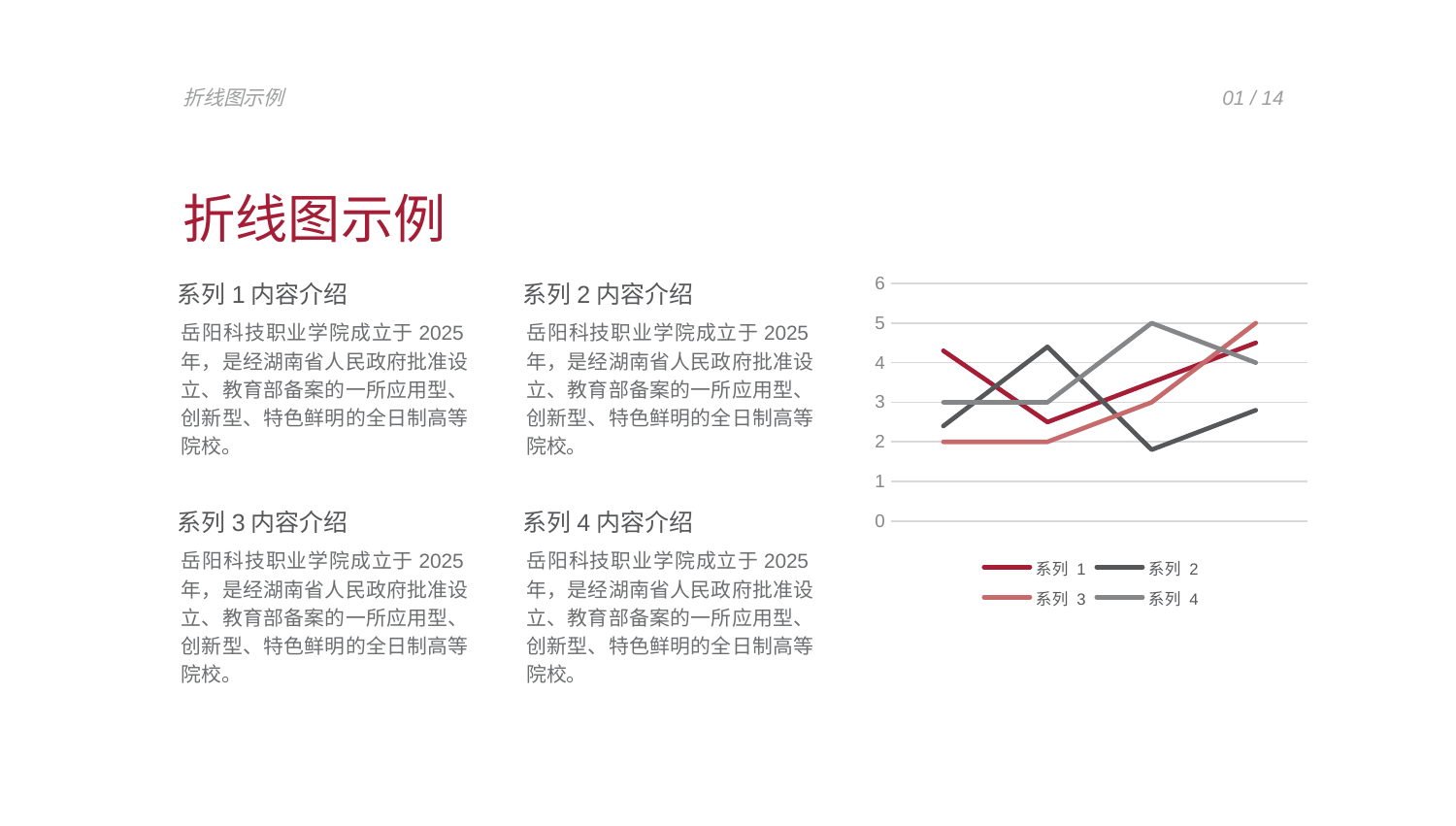

折线图示例
01 / 14
折线图示例

### Chart

| Category | 系列 1 | 系列 2 | 系列 3 | 系列 4 |
|---|---|---|---|---|
| 类别 1 | 4.3 | 2.4 | 2.0 | 3.0 |
| 类别 2 | 2.5 | 4.4 | 2.0 | 3.0 |
| 类别 3 | 3.5 | 1.8 | 3.0 | 5.0 |
| 类别 4 | 4.5 | 2.8 | 5.0 | 4.0 |
系列1内容介绍
系列2内容介绍
岳阳科技职业学院成立于2025年，是经湖南省人民政府批准设立、教育部备案的一所应用型、创新型、特色鲜明的全日制高等院校。
岳阳科技职业学院成立于2025年，是经湖南省人民政府批准设立、教育部备案的一所应用型、创新型、特色鲜明的全日制高等院校。
系列3内容介绍
系列4内容介绍
岳阳科技职业学院成立于2025年，是经湖南省人民政府批准设立、教育部备案的一所应用型、创新型、特色鲜明的全日制高等院校。
岳阳科技职业学院成立于2025年，是经湖南省人民政府批准设立、教育部备案的一所应用型、创新型、特色鲜明的全日制高等院校。